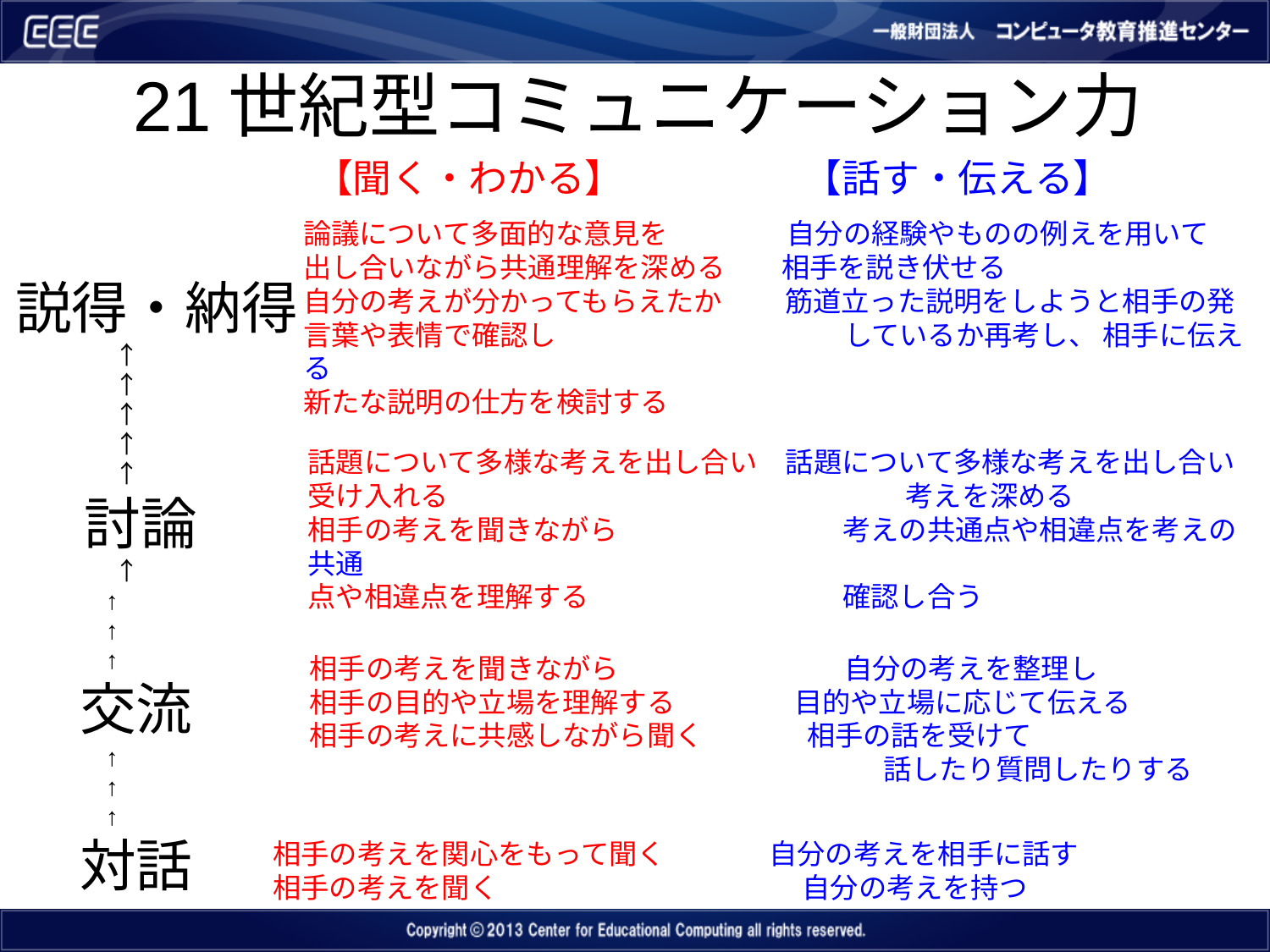

# 21世紀型コミュニケーション力
【聞く・わかる】
【話す・伝える】
論議について多面的な意見を　　　　 自分の経験やものの例えを用いて
出し合いながら共通理解を深める　　相手を説き伏せる
自分の考えが分かってもらえたか　　 筋道立った説明をしようと相手の発
言葉や表情で確認し　　　　　　　　　　 しているか再考し、 相手に伝える
新たな説明の仕方を検討する
説得・納得
　　         ↑
　　         ↑
　　         ↑
　　         ↑
　　         ↑
　 討論
　　         ↑
             ↑
             ↑
             ↑
    交流
             ↑
             ↑
             ↑
    対話
話題について多様な考えを出し合い　話題について多様な考えを出し合い
受け入れる　　　　　　　　　　　　　　　　 考えを深める
相手の考えを聞きながら　　　　　　　　考えの共通点や相違点を考えの共通
点や相違点を理解する　　　　　　　　　確認し合う
相手の考えを聞きながら　　　　　　　　自分の考えを整理し
相手の目的や立場を理解する　　　　 目的や立場に応じて伝える
相手の考えに共感しながら聞く　　　   相手の話を受けて
　　　　　　　　　　　　　　　　　               話したり質問したりする
相手の考えを関心をもって聞く　　　   自分の考えを相手に話す
相手の考えを聞く　　　　　　　　　        自分の考えを持つ